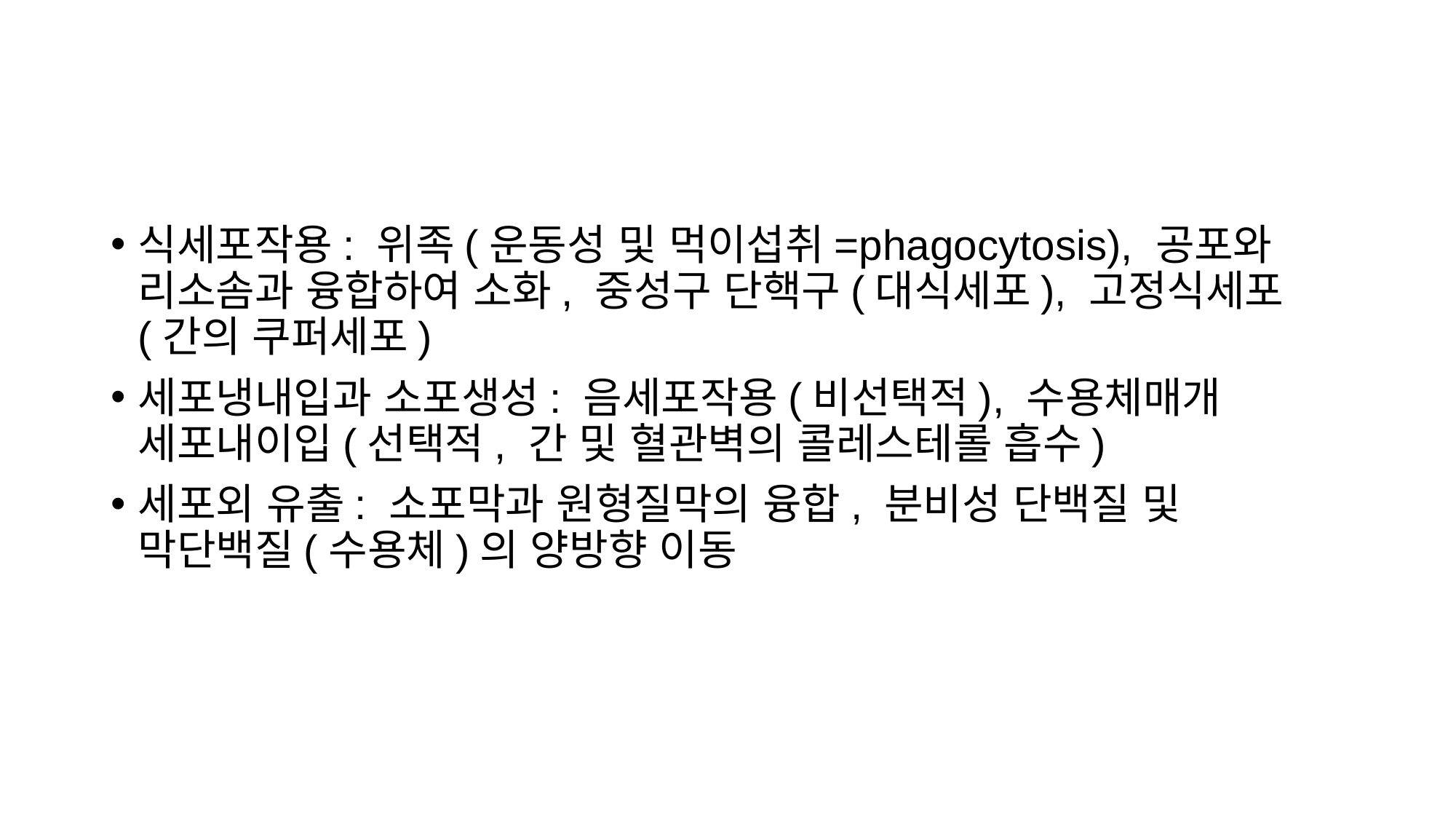

식세포작용: 위족(운동성 및 먹이섭취=phagocytosis), 공포와 리소솜과 융합하여 소화, 중성구 단핵구(대식세포), 고정식세포(간의 쿠퍼세포)
세포냉내입과 소포생성: 음세포작용(비선택적), 수용체매개 세포내이입(선택적, 간 및 혈관벽의 콜레스테롤 흡수)
세포외 유출: 소포막과 원형질막의 융합, 분비성 단백질 및 막단백질(수용체)의 양방향 이동